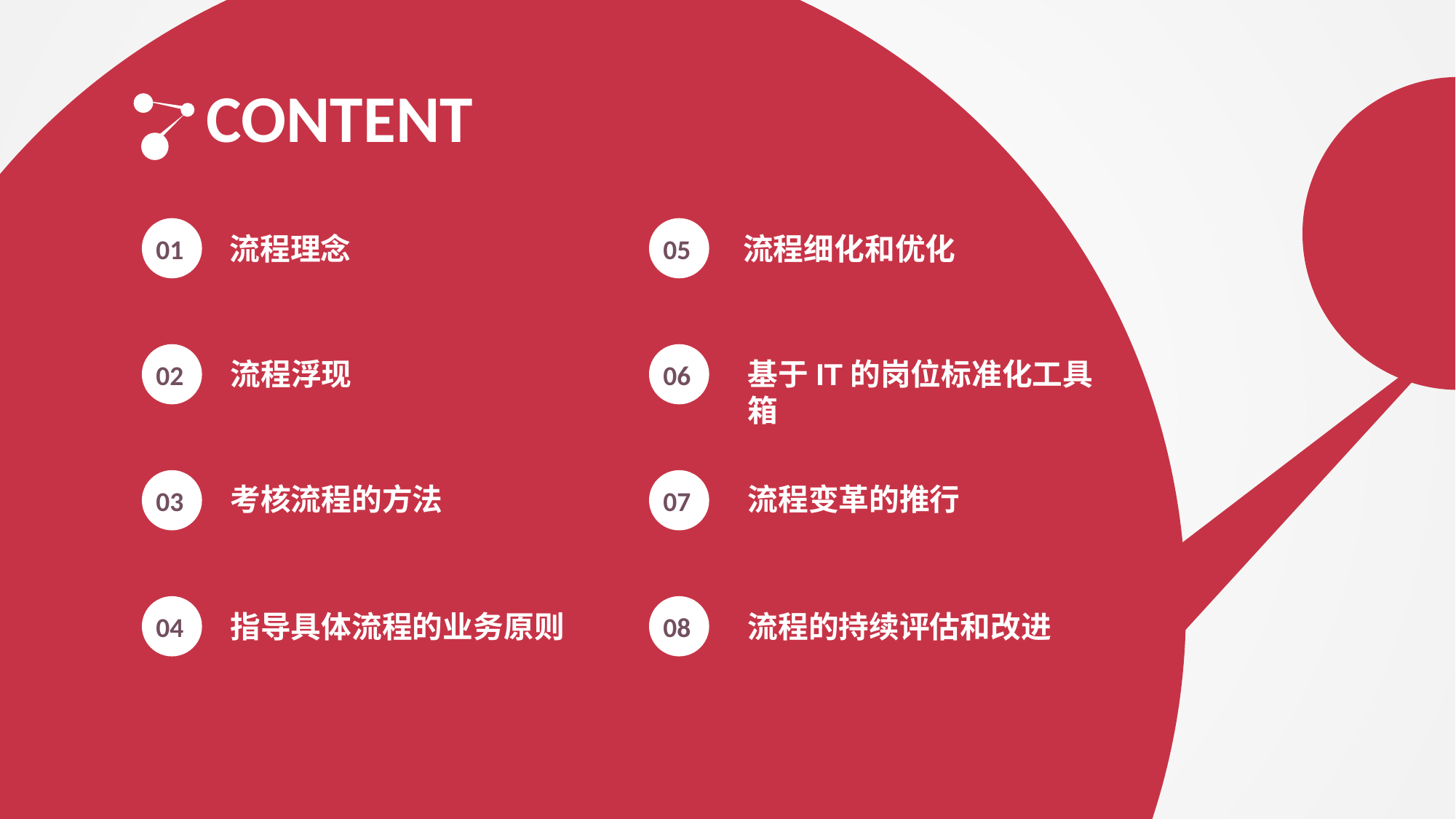

CONTENT

01
05
流程理念
流程细化和优化
02
06
流程浮现
基于IT的岗位标准化工具箱
03
07
考核流程的方法
流程变革的推行
04
08
指导具体流程的业务原则
流程的持续评估和改进